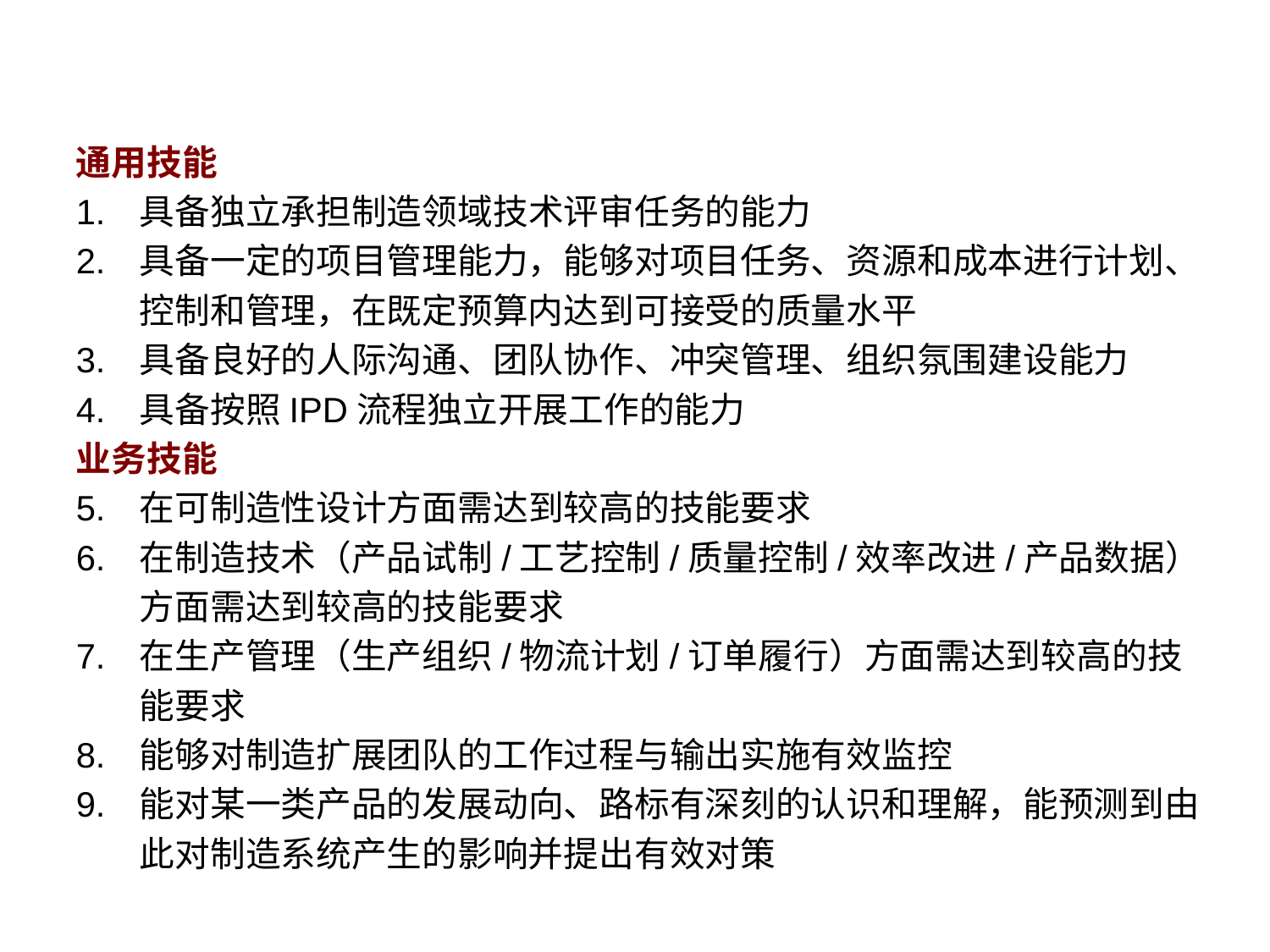

# 制造代表的技能要求
通用技能
具备独立承担制造领域技术评审任务的能力
具备一定的项目管理能力，能够对项目任务、资源和成本进行计划、控制和管理，在既定预算内达到可接受的质量水平
具备良好的人际沟通、团队协作、冲突管理、组织氛围建设能力
具备按照IPD流程独立开展工作的能力
业务技能
在可制造性设计方面需达到较高的技能要求
在制造技术（产品试制/工艺控制/质量控制/效率改进/产品数据）方面需达到较高的技能要求
在生产管理（生产组织/物流计划/订单履行）方面需达到较高的技能要求
能够对制造扩展团队的工作过程与输出实施有效监控
能对某一类产品的发展动向、路标有深刻的认识和理解，能预测到由此对制造系统产生的影响并提出有效对策